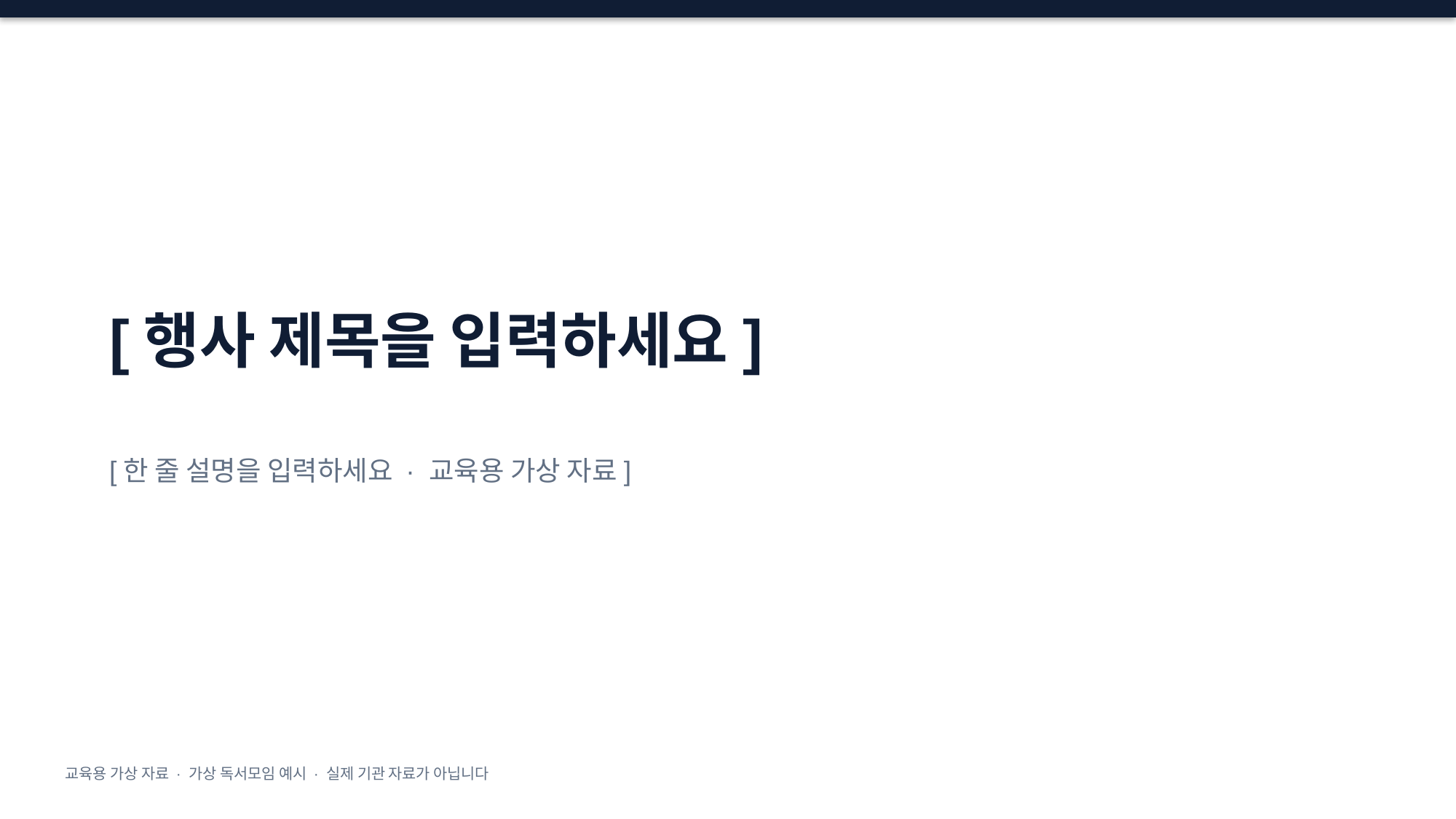

# [행사 제목을 입력하세요]
[한 줄 설명을 입력하세요 · 교육용 가상 자료]